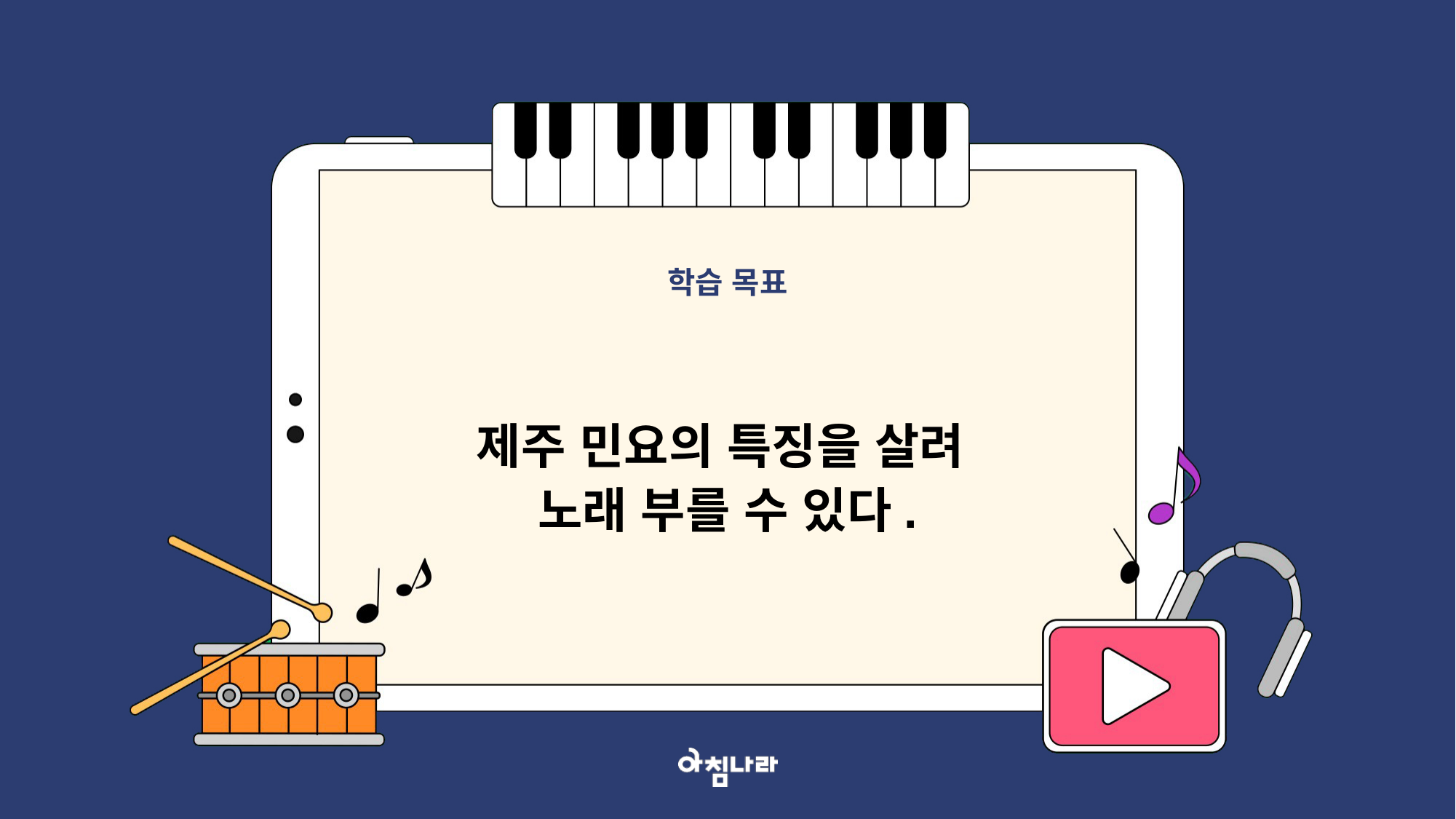

학습 목표
제주 민요의 특징을 살려
노래 부를 수 있다.